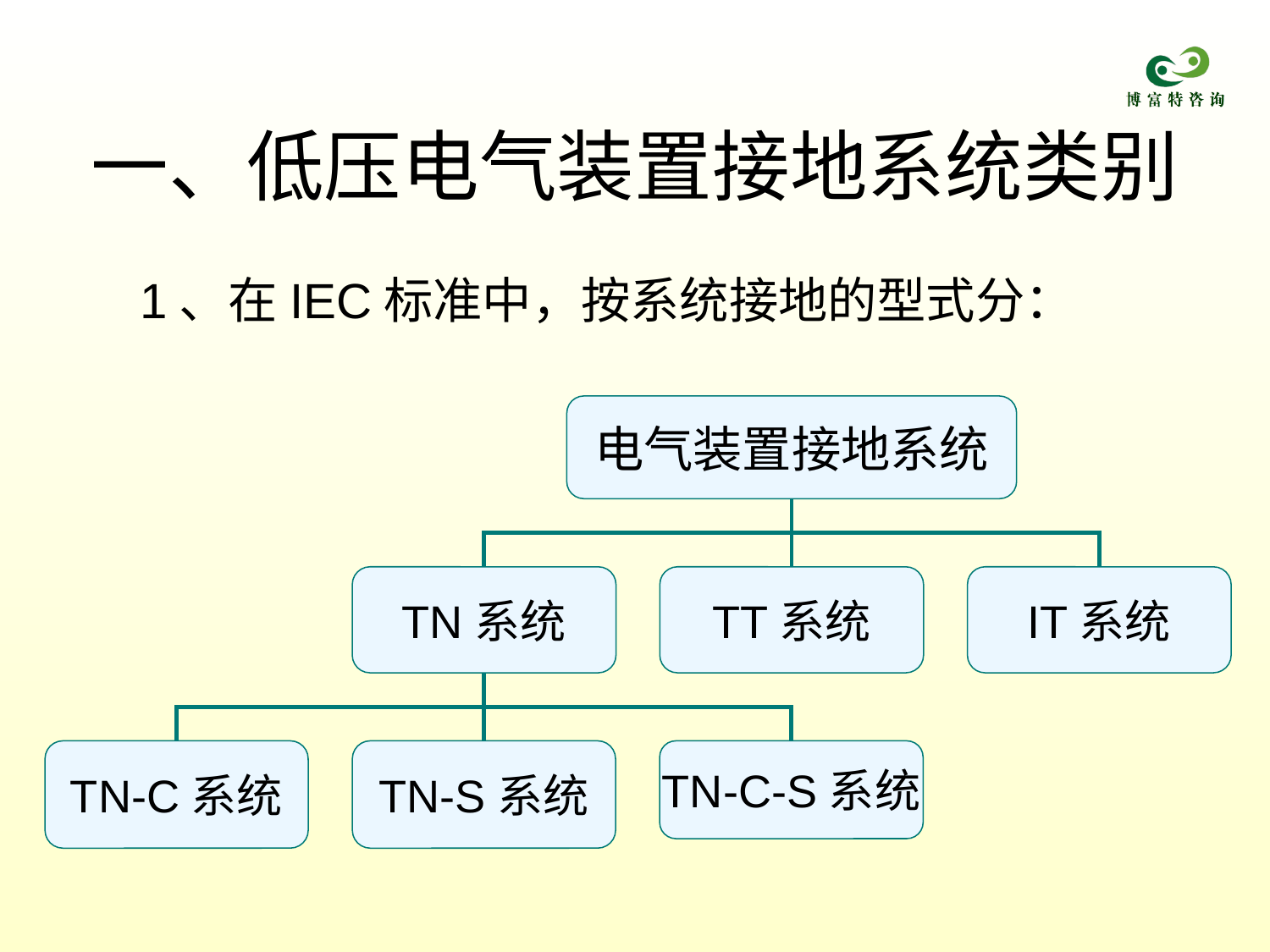

# 一、低压电气装置接地系统类别
1、在IEC标准中，按系统接地的型式分：

电气装置接地系统
TN系统
TT系统
IT系统
TN-C系统
TN-S系统
TN-C-S系统
49